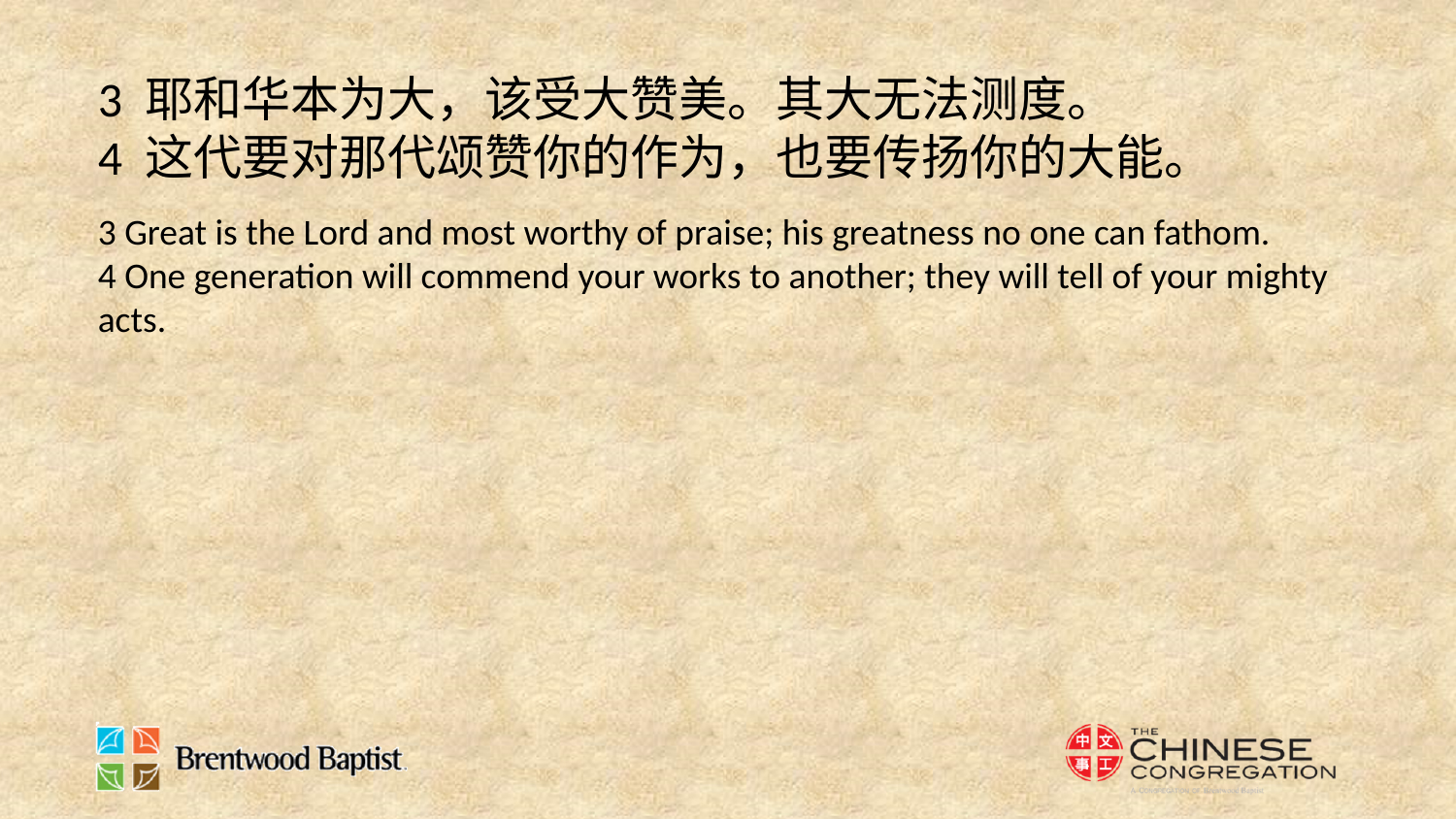

3 耶和华本为大，该受大赞美。其大无法测度。
4 这代要对那代颂赞你的作为，也要传扬你的大能。

3 Great is the Lord and most worthy of praise; his greatness no one can fathom.
4 One generation will commend your works to another; they will tell of your mighty acts.